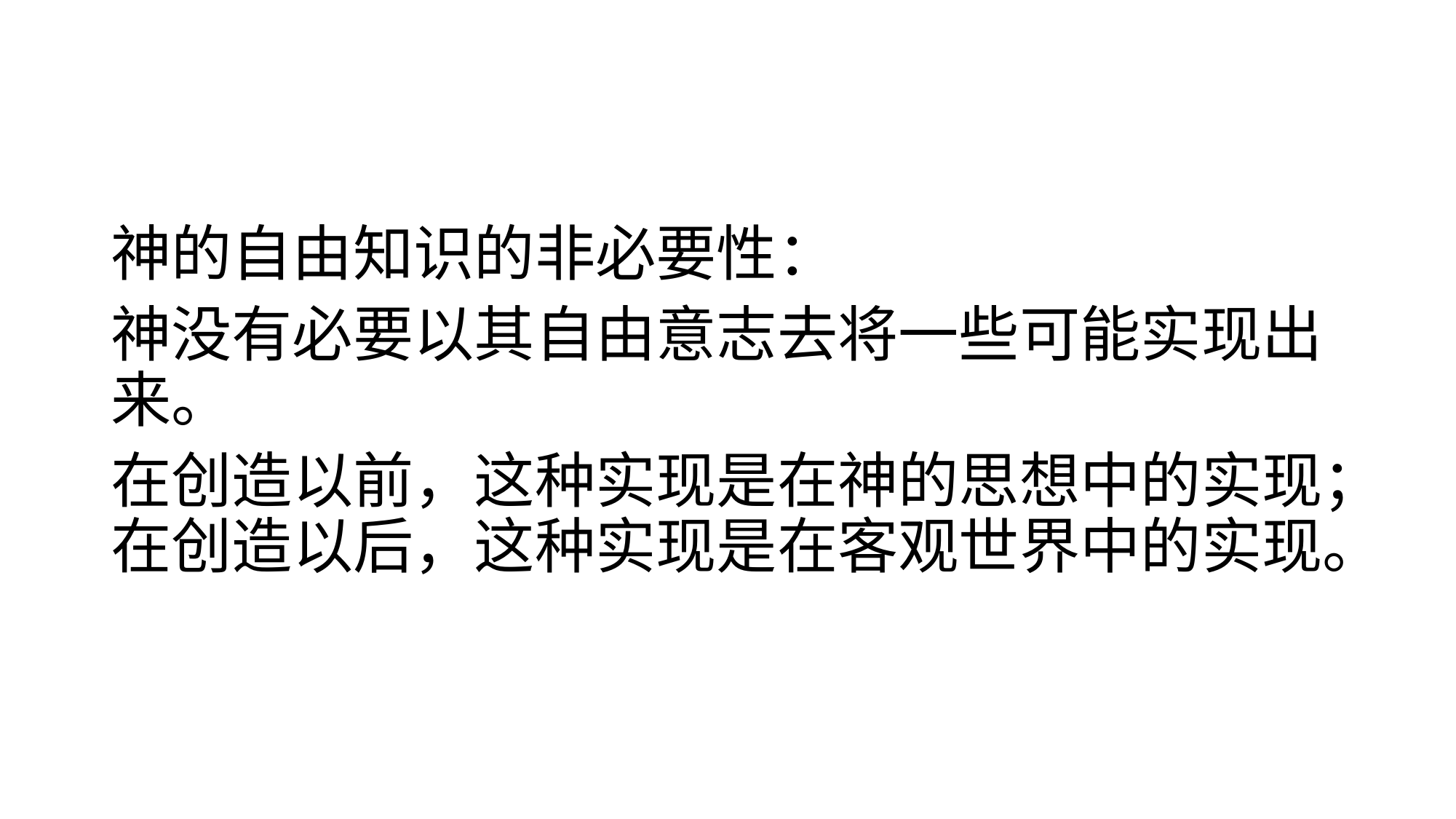

#
神的自由知识的非必要性：
神没有必要以其自由意志去将一些可能实现出来。
在创造以前，这种实现是在神的思想中的实现；在创造以后，这种实现是在客观世界中的实现。